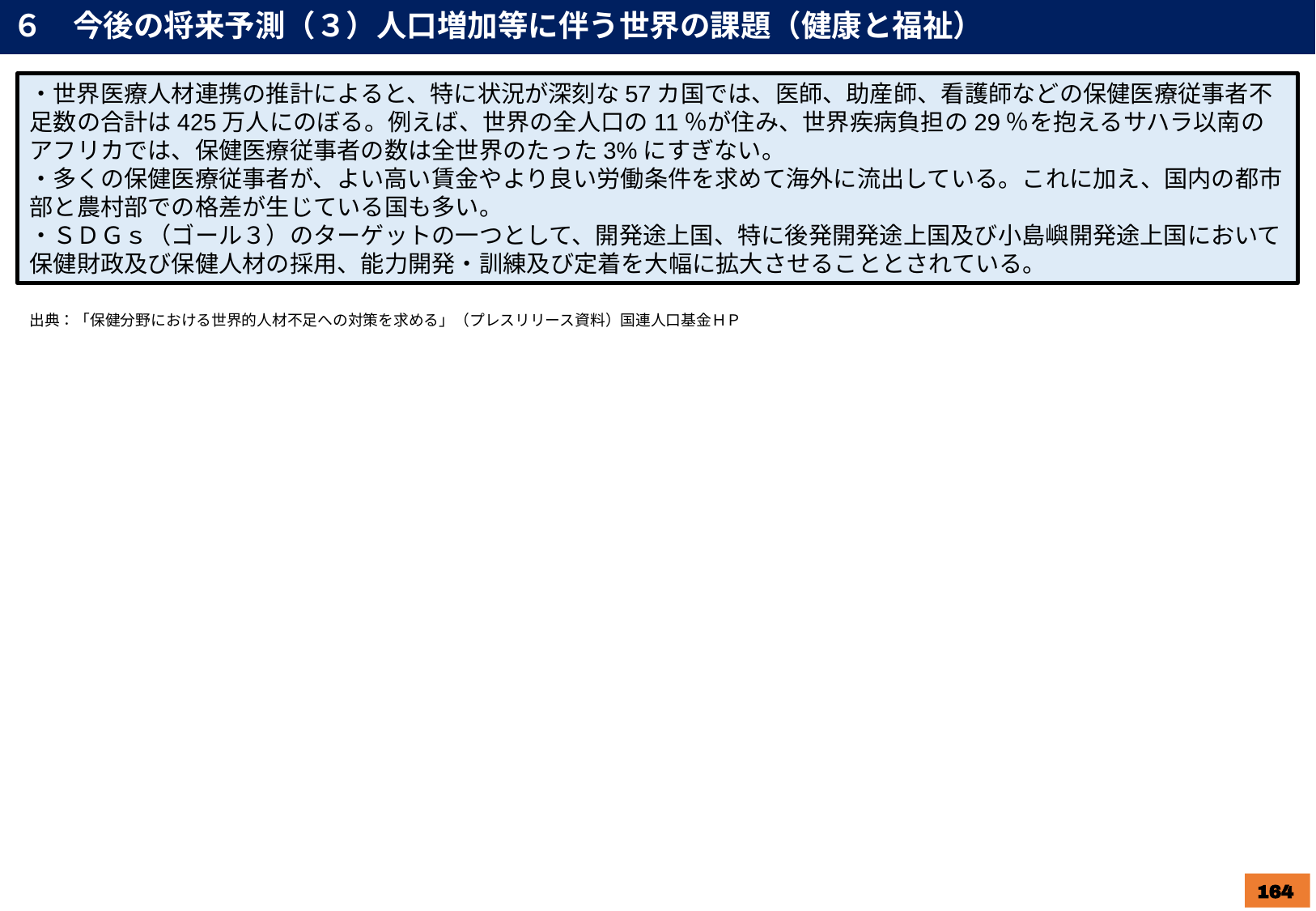

６　今後の将来予測（３）人口増加等に伴う世界の課題（健康と福祉）
・世界医療人材連携の推計によると、特に状況が深刻な57カ国では、医師、助産師、看護師などの保健医療従事者不足数の合計は425万人にのぼる。例えば、世界の全人口の11％が住み、世界疾病負担の29％を抱えるサハラ以南のアフリカでは、保健医療従事者の数は全世界のたった3%にすぎない。
・多くの保健医療従事者が、よい高い賃金やより良い労働条件を求めて海外に流出している。これに加え、国内の都市部と農村部での格差が生じている国も多い。
・ＳＤＧｓ（ゴール３）のターゲットの一つとして、開発途上国、特に後発開発途上国及び小島嶼開発途上国において保健財政及び保健人材の採用、能力開発・訓練及び定着を大幅に拡大させることとされている。
出典：「保健分野における世界的人材不足への対策を求める」（プレスリリース資料）国連人口基金ＨＰ

164